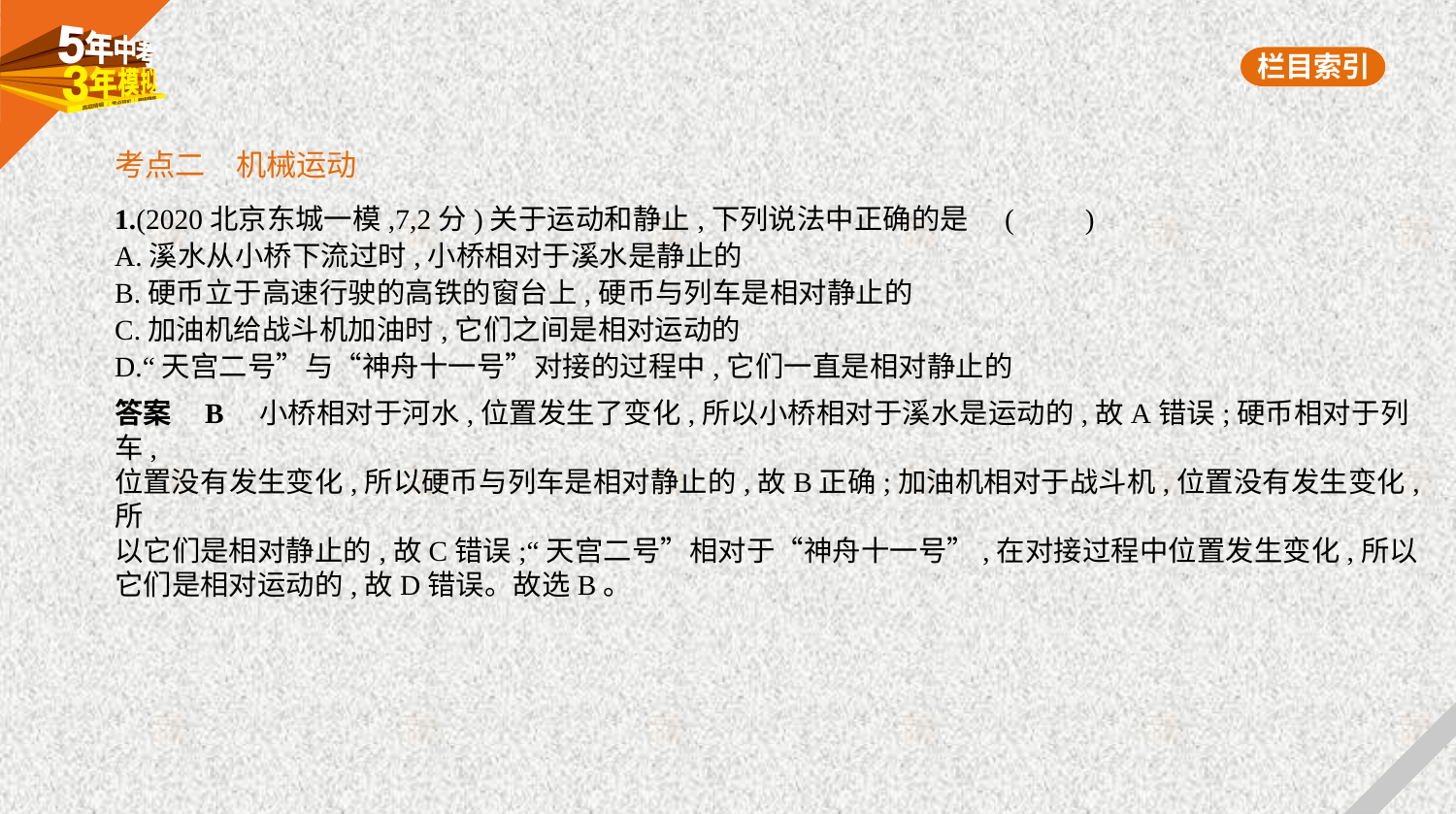

考点二　机械运动
1.(2020北京东城一模,7,2分)关于运动和静止,下列说法中正确的是 (　　)
A.溪水从小桥下流过时,小桥相对于溪水是静止的
B.硬币立于高速行驶的高铁的窗台上,硬币与列车是相对静止的
C.加油机给战斗机加油时,它们之间是相对运动的
D.“天宫二号”与“神舟十一号”对接的过程中,它们一直是相对静止的
答案    B　小桥相对于河水,位置发生了变化,所以小桥相对于溪水是运动的,故A错误;硬币相对于列车,
位置没有发生变化,所以硬币与列车是相对静止的,故B正确;加油机相对于战斗机,位置没有发生变化,所
以它们是相对静止的,故C错误;“天宫二号”相对于“神舟十一号”,在对接过程中位置发生变化,所以
它们是相对运动的,故D错误。故选B。